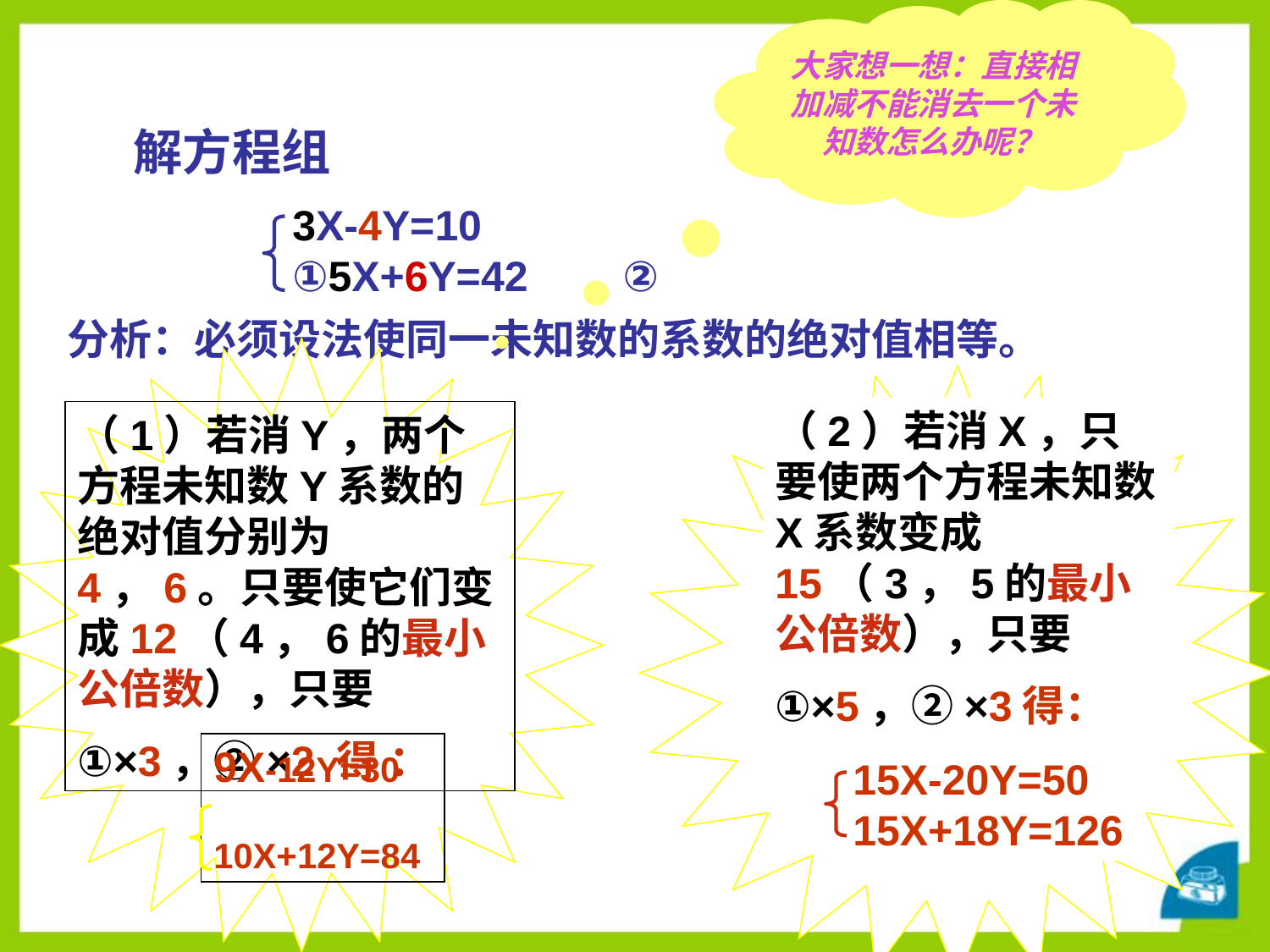

大家想一想：直接相加减不能消去一个未知数怎么办呢？
解方程组
3X-4Y=10        ①5X+6Y=42        ②

分析：必须设法使同一未知数的系数的绝对值相等。

（1）若消Y，两个方程未知数Y系数的绝对值分别为4，6。只要使它们变成12（4，6的最小公倍数），只要
①×3，②×2 得 ：
9X-12Y=30       10X+12Y=84

（2）若消X，只要使两个方程未知数X系数变成15（3，5的最小公倍数），只要
①×5，②×3得：
15X-20Y=50 15X+18Y=126